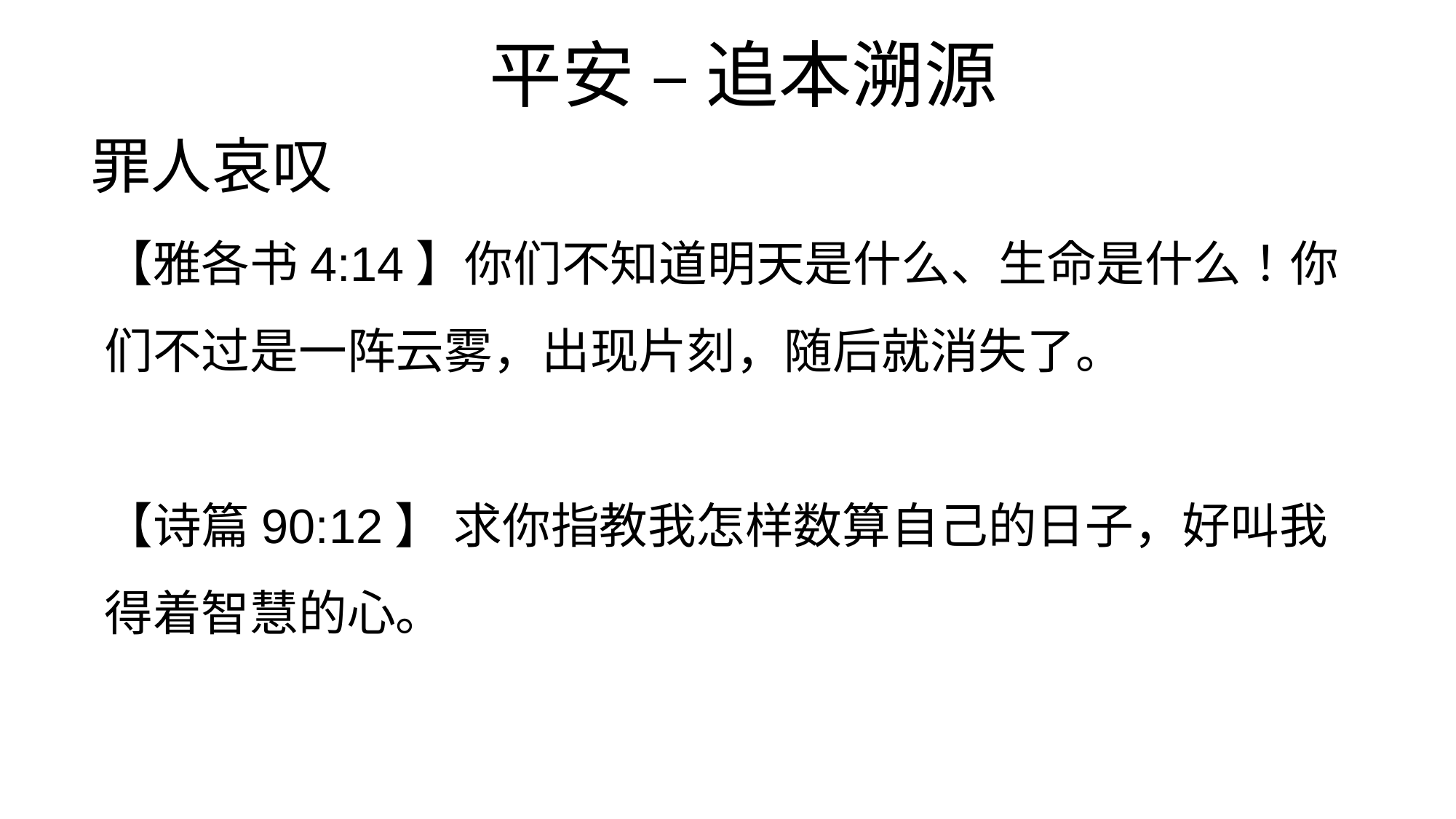

平安 – 追本溯源
罪人哀叹
【雅各书4:14】你们不知道明天是什么、生命是什么！你们不过是一阵云雾，出现片刻，随后就消失了。

【诗篇90:12】 求你指教我怎样数算自己的日子，好叫我得着智慧的心。